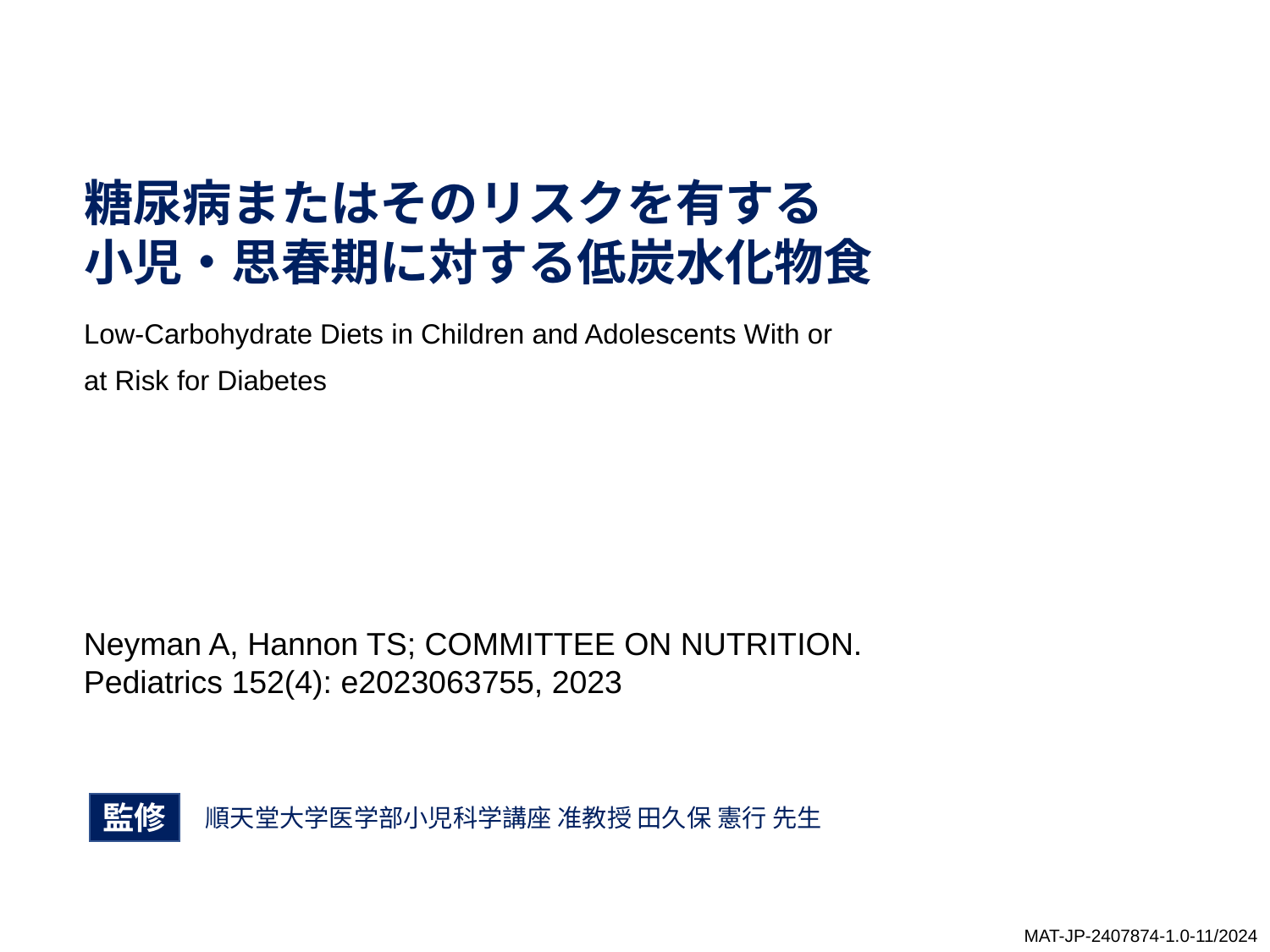

糖尿病またはそのリスクを有する
小児・思春期に対する低炭水化物食
Low-Carbohydrate Diets in Children and Adolescents With or
at Risk for Diabetes
Neyman A, Hannon TS; COMMITTEE ON NUTRITION.
Pediatrics 152(4): e2023063755, 2023
監修

順天堂大学医学部小児科学講座 准教授 田久保 憲行 先生
MAT-JP-2407874-1.0-11/2024